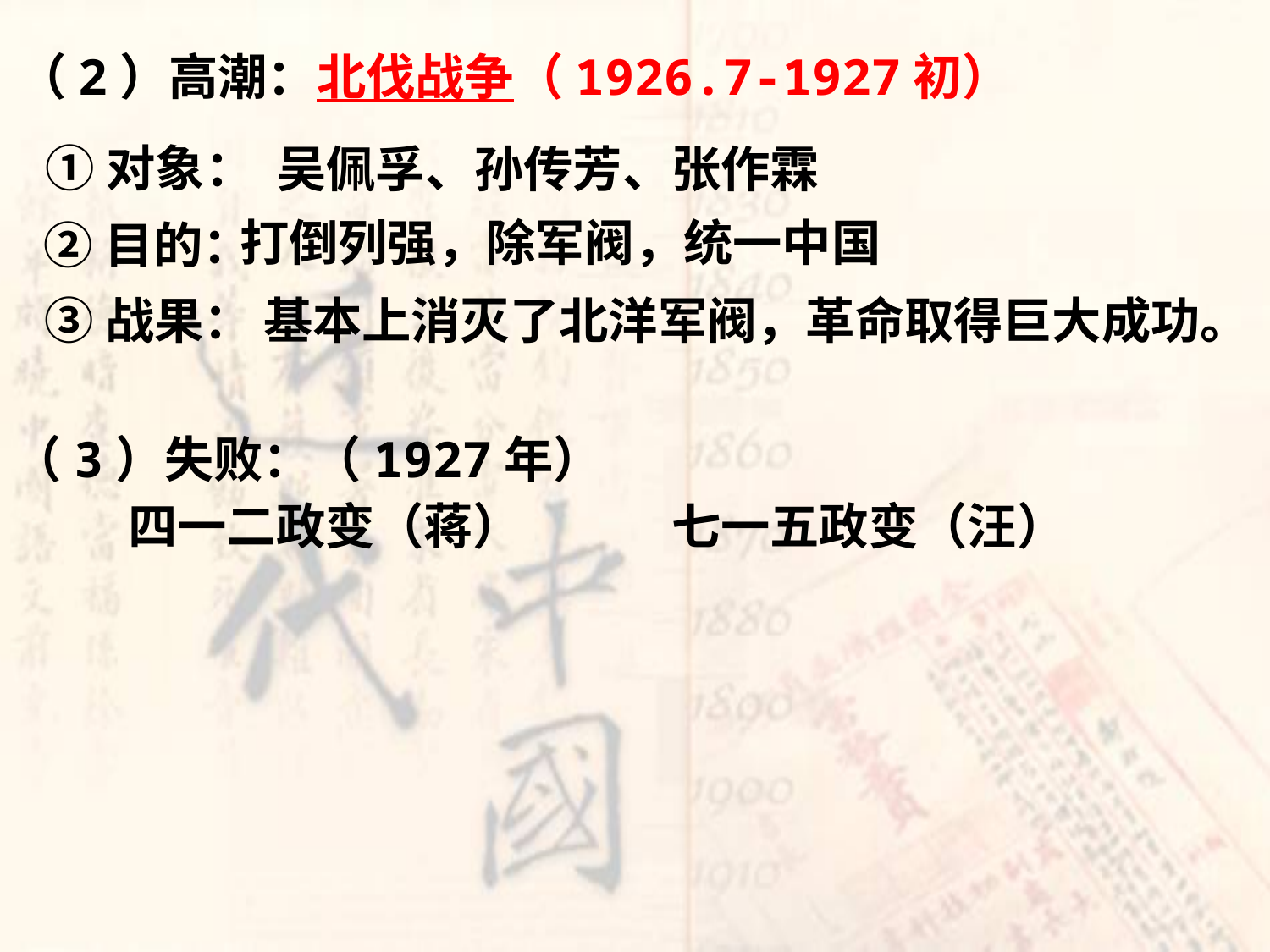

（2）高潮：北伐战争（1926.7-1927初）
①对象：
吴佩孚、孙传芳、张作霖
②目的：
打倒列强，除军阀，统一中国
③战果：
基本上消灭了北洋军阀，革命取得巨大成功。
（3）失败：（1927年）
四一二政变（蒋）
七一五政变（汪）